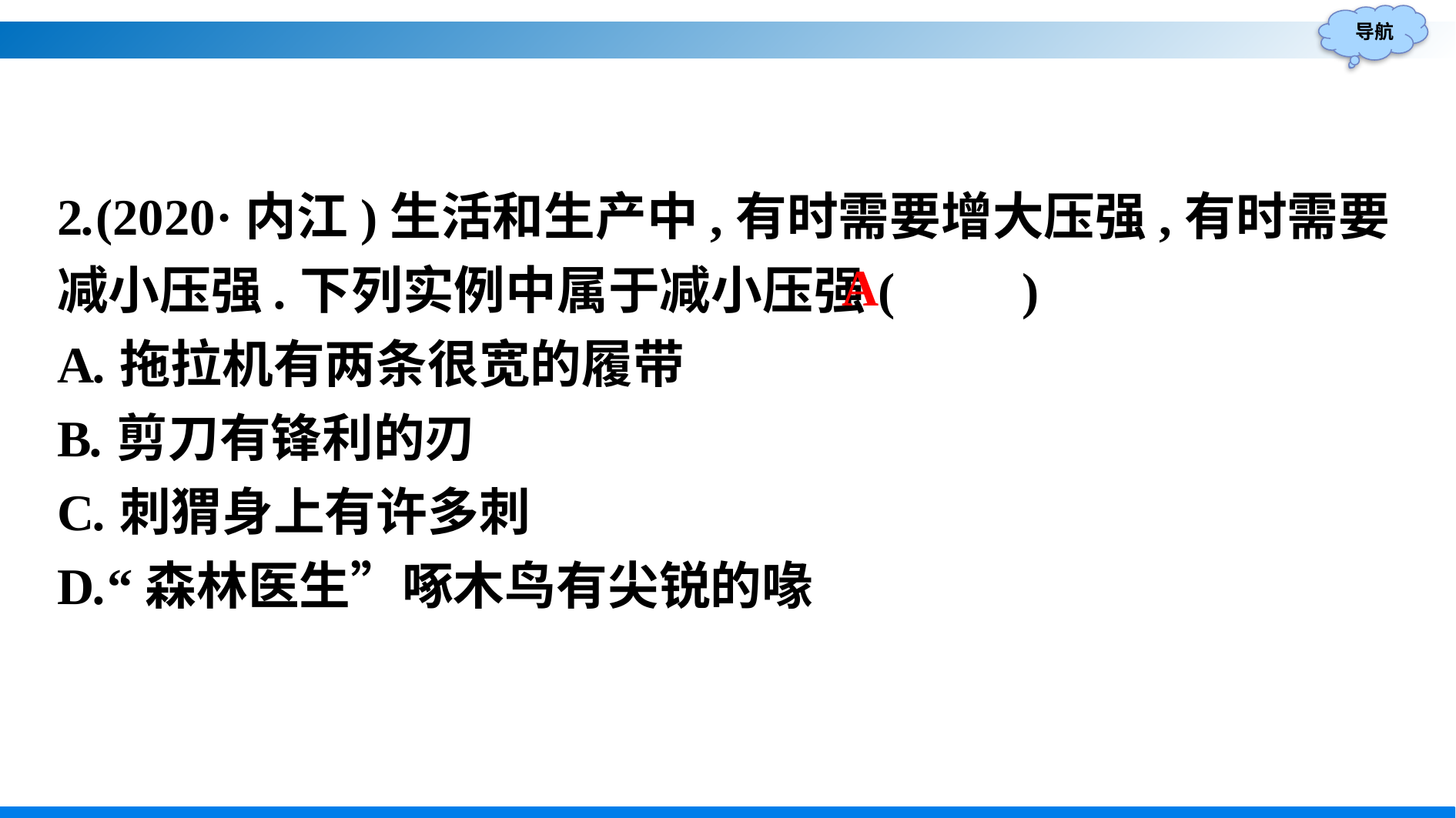

2.(2020·内江)生活和生产中,有时需要增大压强,有时需要减小压强.下列实例中属于减小压强(　　)
A.拖拉机有两条很宽的履带
B.剪刀有锋利的刃
C.刺猬身上有许多刺
D.“森林医生”啄木鸟有尖锐的喙
A